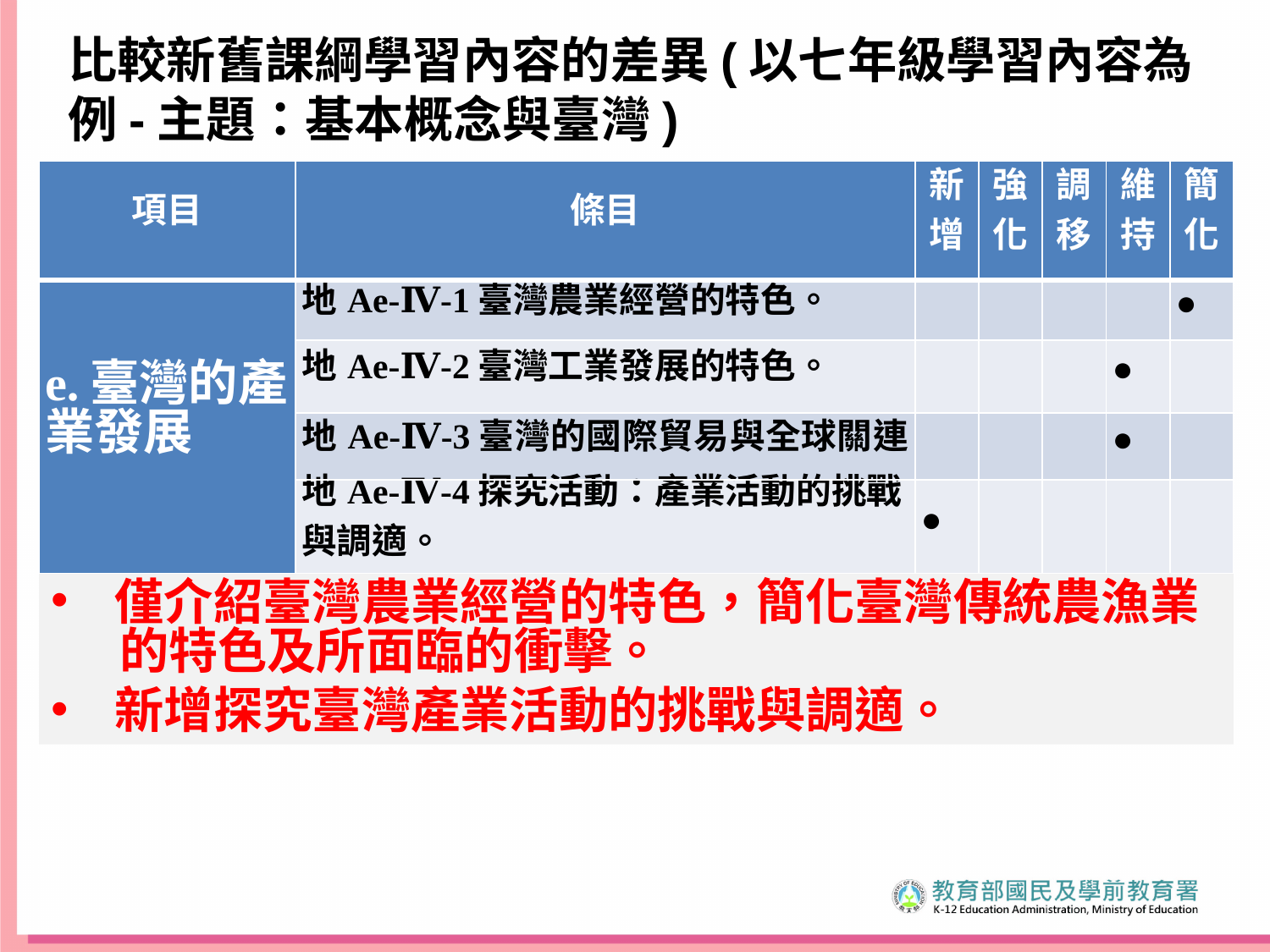

比較新舊課綱學習內容的差異(以七年級學習內容為例-主題：基本概念與臺灣)

| 項目 | 條目 | 新 增 | 強 化 | 調 移 | 維 持 | 簡 化 |
| --- | --- | --- | --- | --- | --- | --- |
| e.臺灣的產 業發展 | 地Ae-Ⅳ-1臺灣農業經營的特色。 |  |  |  |  | ● |
|  | 地Ae-Ⅳ-2臺灣工業發展的特色。 |  |  |  | ● |  |
|  | 地Ae-Ⅳ-3臺灣的國際貿易與全球關連。 |  |  |  | ● |  |
|  | 地Ae-Ⅳ-4探究活動：產業活動的挑戰 與調適。 | ● |  |  |  |  |

僅介紹臺灣農業經營的特色，簡化臺灣傳統農漁業

     的特色及所面臨的衝擊。
新增探究臺灣產業活動的挑戰與調適。